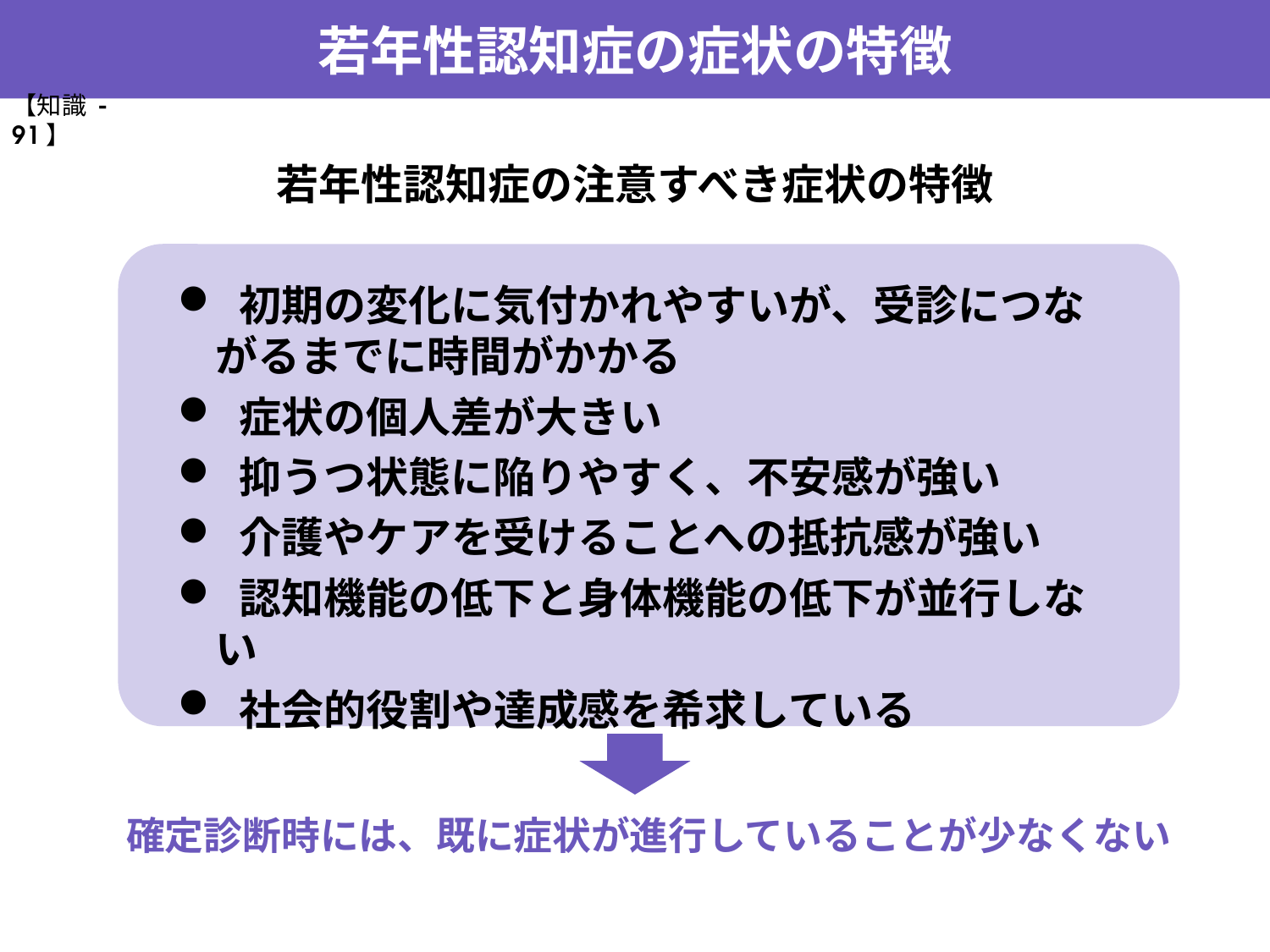

若年性認知症の症状の特徴
【知識 -91】
若年性認知症の注意すべき症状の特徴

 初期の変化に気付かれやすいが、受診につながるまでに時間がかかる
 症状の個人差が大きい
 抑うつ状態に陥りやすく、不安感が強い
 介護やケアを受けることへの抵抗感が強い
 認知機能の低下と身体機能の低下が並行しない
 社会的役割や達成感を希求している

確定診断時には、既に症状が進行していることが少なくない